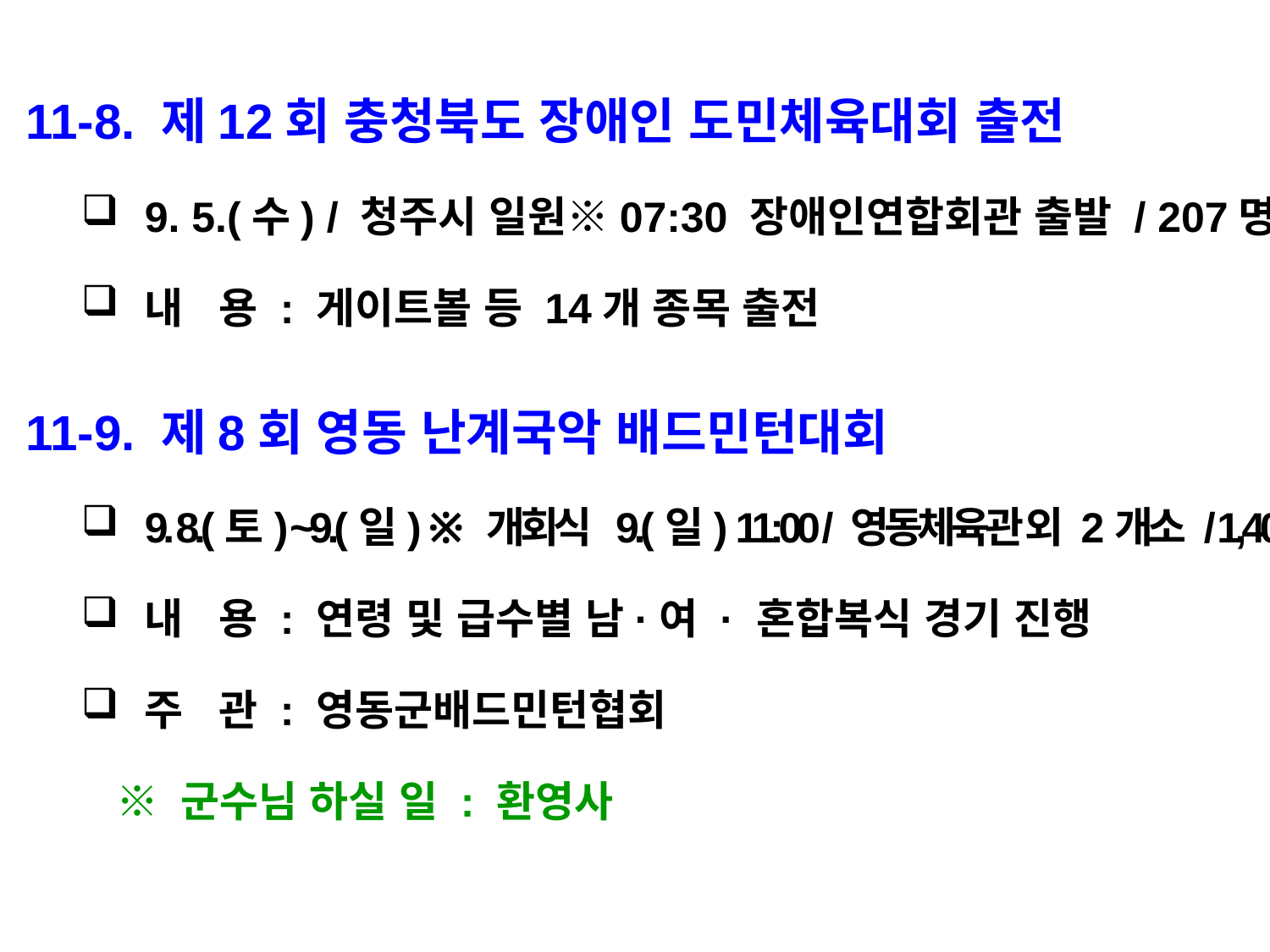

11-8. 제12회 충청북도 장애인 도민체육대회 출전
9. 5.(수) / 청주시 일원※07:30 장애인연합회관 출발 / 207명
내   용 : 게이트볼 등 14개 종목 출전
11-9. 제8회 영동 난계국악 배드민턴대회
9. 8.(토) ~9.(일) ※ 개회식  9.(일)  11:00 / 영동체육관 외 2개소 / 1,400명
내   용 : 연령 및 급수별 남·여 · 혼합복식 경기 진행
주   관 : 영동군배드민턴협회
   ※ 군수님 하실 일 : 환영사